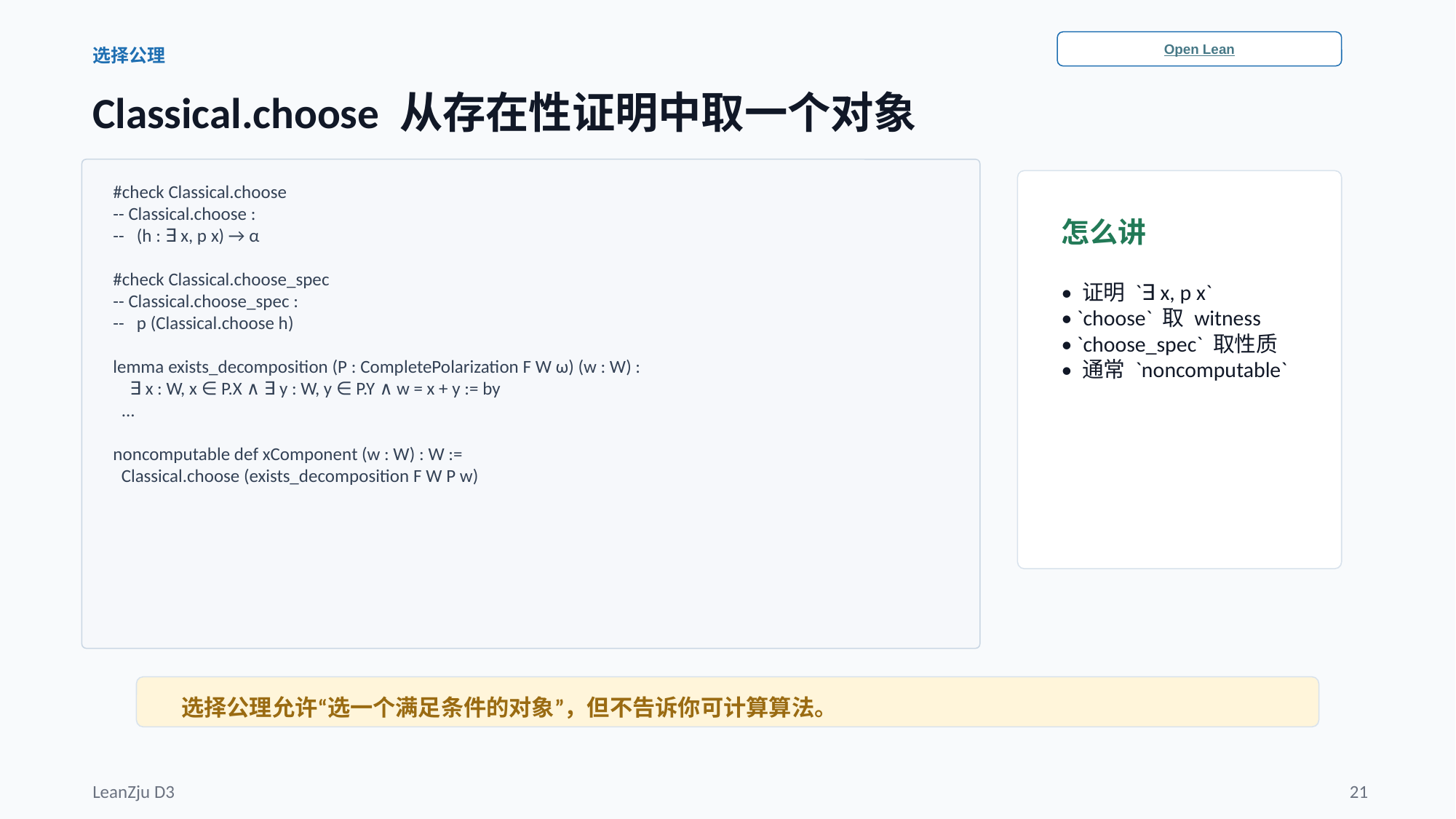

Open Lean
选择公理
Classical.choose 从存在性证明中取一个对象

#check Classical.choose
-- Classical.choose :
--   (h : ∃ x, p x) → α

#check Classical.choose_spec
-- Classical.choose_spec :
--   p (Classical.choose h)

lemma exists_decomposition (P : CompletePolarization F W ω) (w : W) :
    ∃ x : W, x ∈ P.X ∧ ∃ y : W, y ∈ P.Y ∧ w = x + y := by
  ...

noncomputable def xComponent (w : W) : W :=
  Classical.choose (exists_decomposition F W P w)
怎么讲
• 证明 `∃ x, p x`
• `choose` 取 witness
• `choose_spec` 取性质
• 通常 `noncomputable`

选择公理允许“选一个满足条件的对象”，但不告诉你可计算算法。
LeanZju D3
21